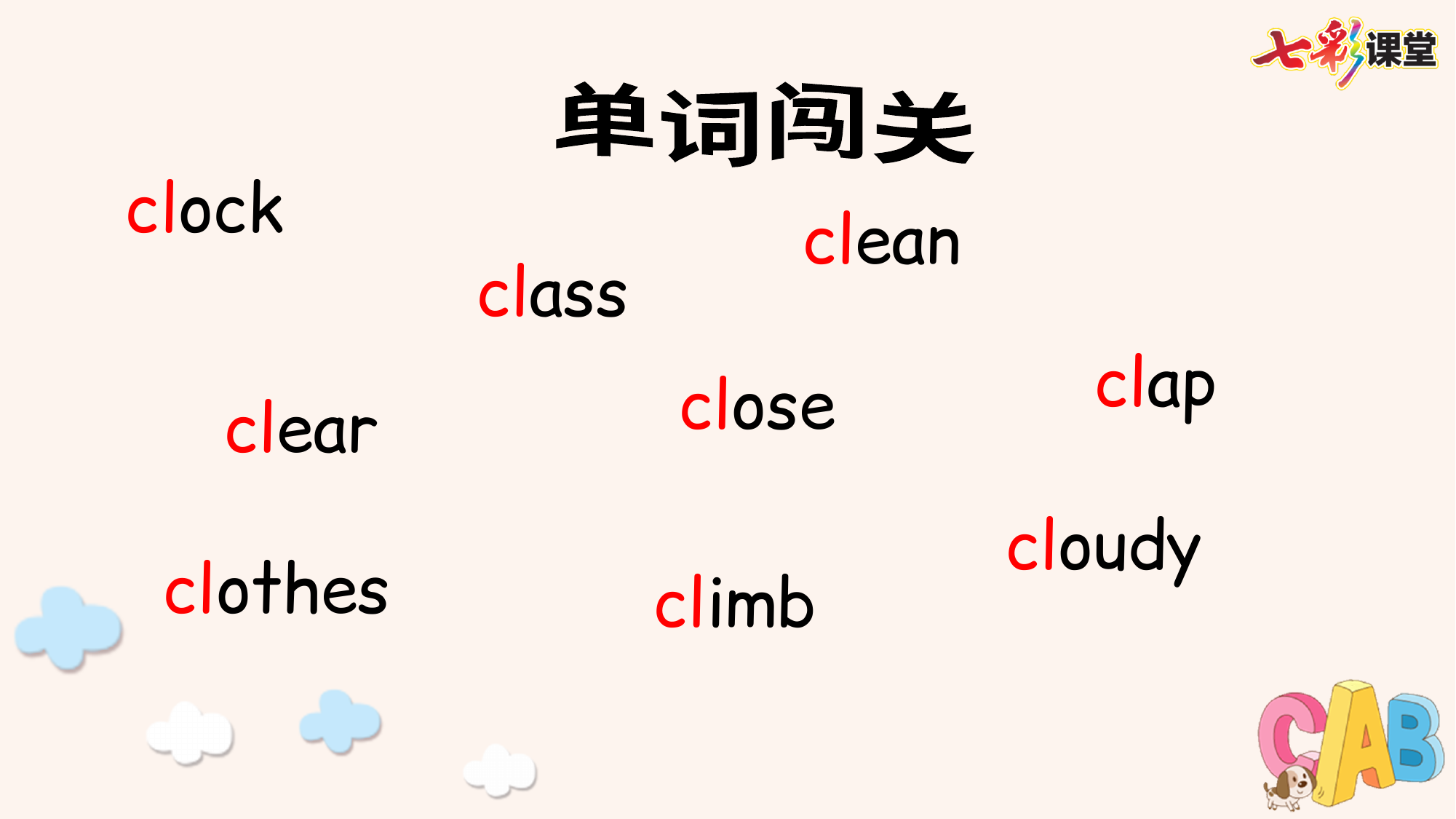

单词闯关
clock
    clean
class
  clap
     close
    clear

      clothes
    cloudy

     climb